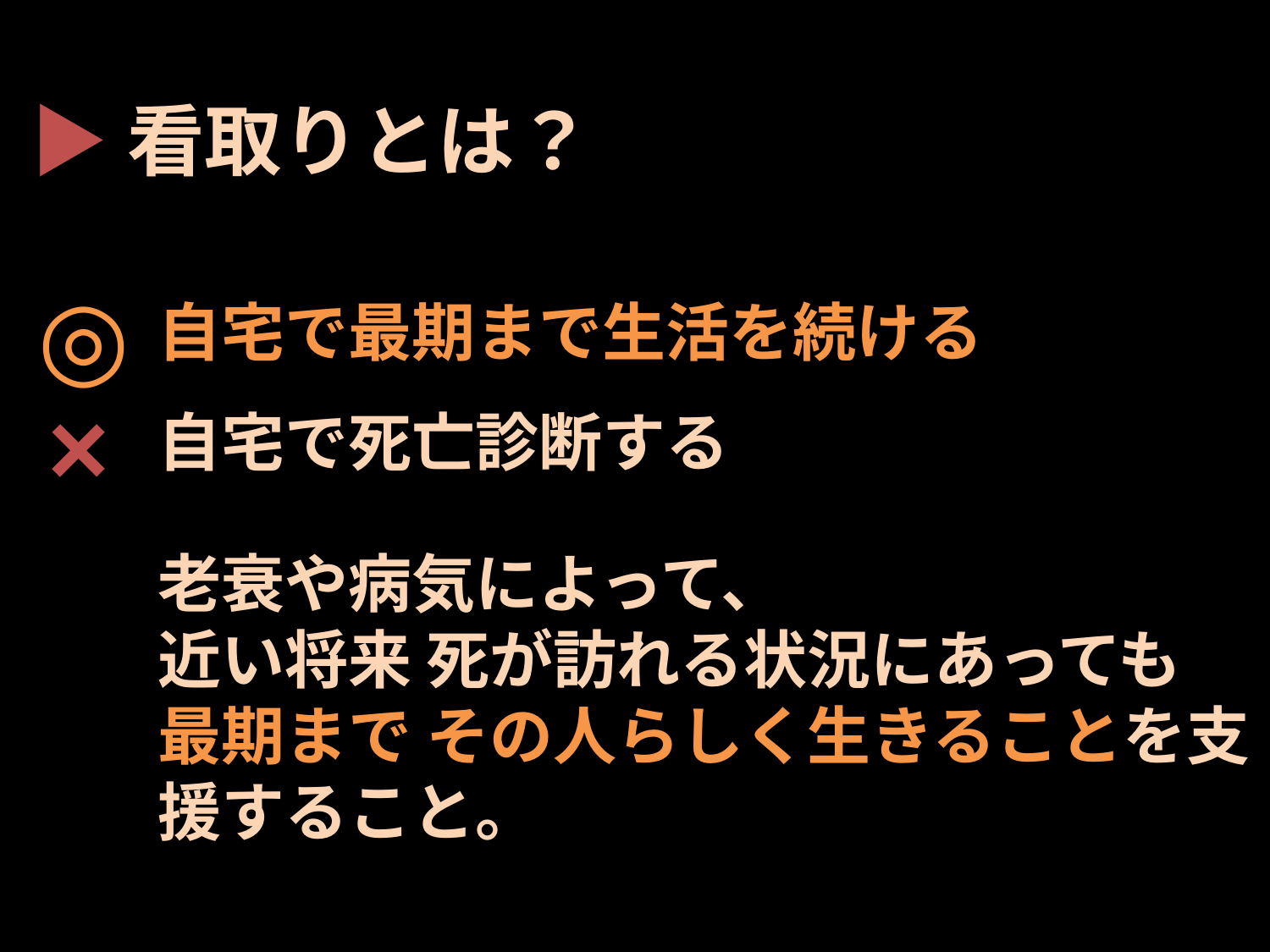

▶看取りとは？
◎
自宅で最期まで生活を続ける
×
自宅で死亡診断する
老衰や病気によって、
近い将来 死が訪れる状況にあっても
最期まで その人らしく生きることを支援すること。